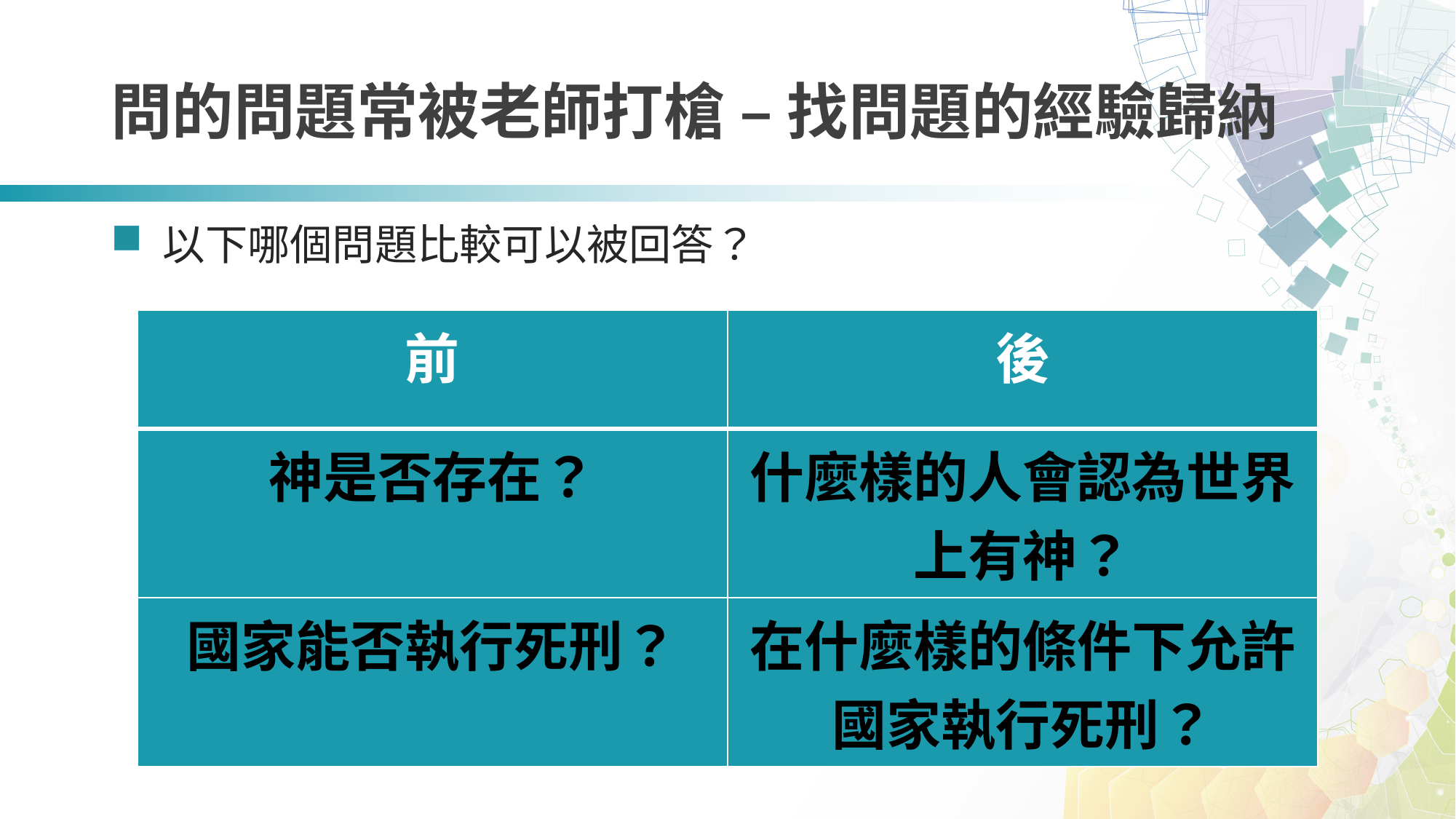

# 問的問題常被老師打槍 – 找問題的經驗歸納
 以下哪個問題比較可以被回答？

| 前 | 後 |
| --- | --- |
| 神是否存在？ | 什麼樣的人會認為世界上有神？ |
| 國家能否執行死刑？ | 在什麼樣的條件下允許國家執行死刑？ |